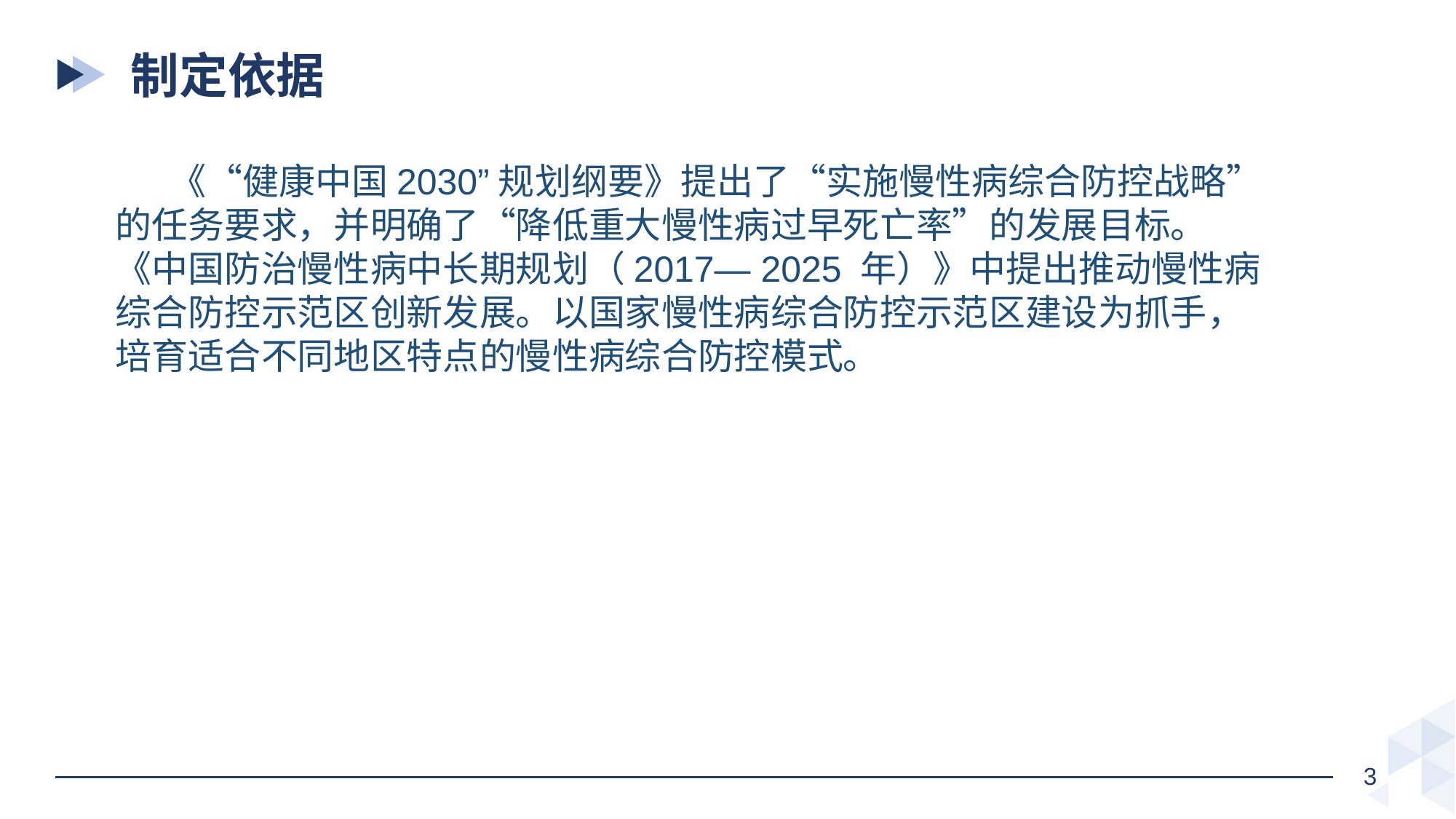

制定依据

       《“健康中国2030”规划纲要》提出了“实施慢性病综合防控战略”的任务要求，并明确了“降低重大慢性病过早死亡率”的发展目标。《中国防治慢性病中长期规划（2017— 2025 年）》中提出推动慢性病综合防控示范区创新发展。以国家慢性病综合防控示范区建设为抓手，培育适合不同地区特点的慢性病综合防控模式。